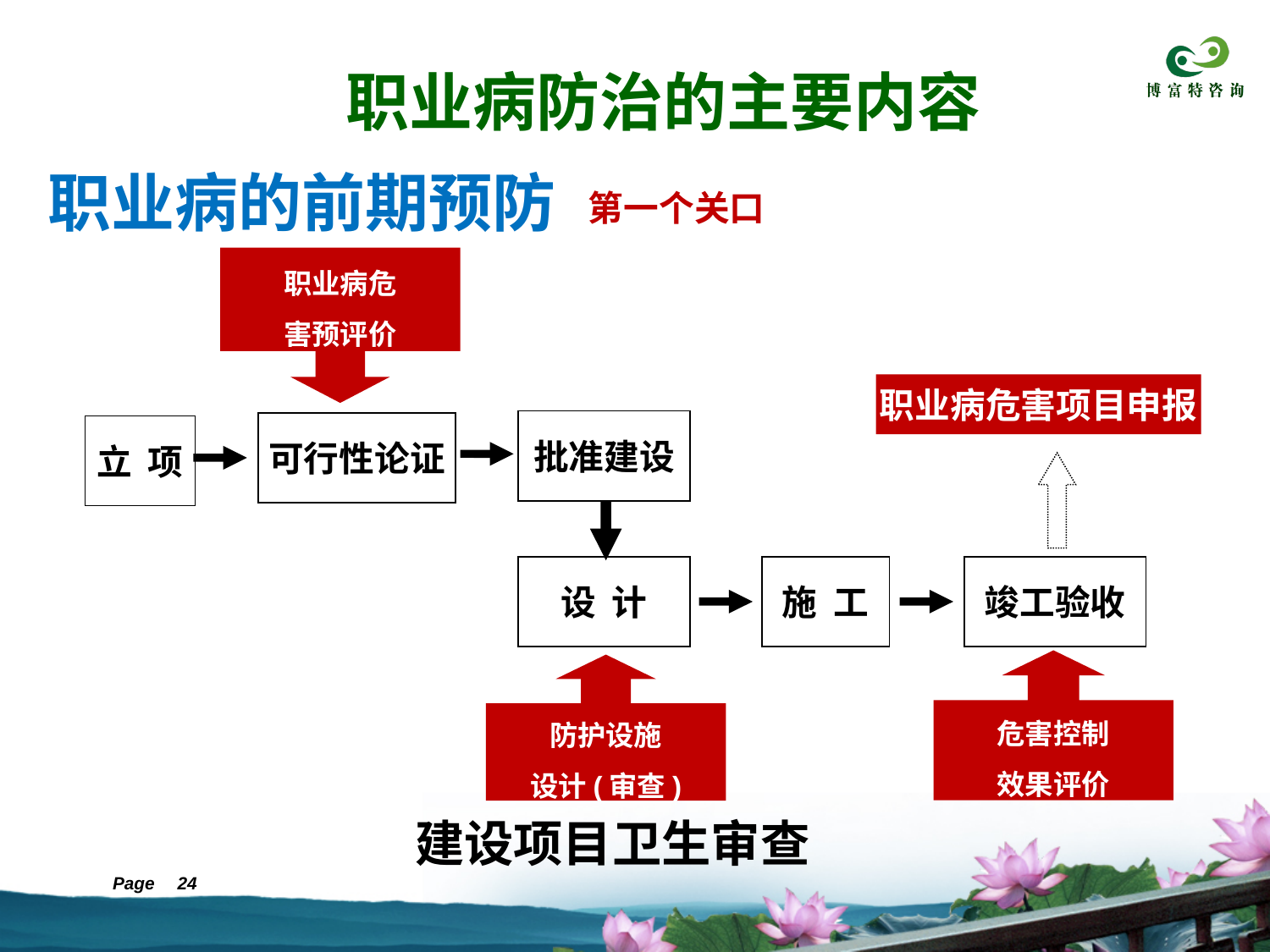

职业病防治的主要内容
职业病的前期预防
第一个关口
职业病危
害预评价
职业病危害项目申报
批准建设
可行性论证
立  项

设  计
施  工
竣工验收

危害控制
效果评价
防护设施
设计(审查)
建设项目卫生审查